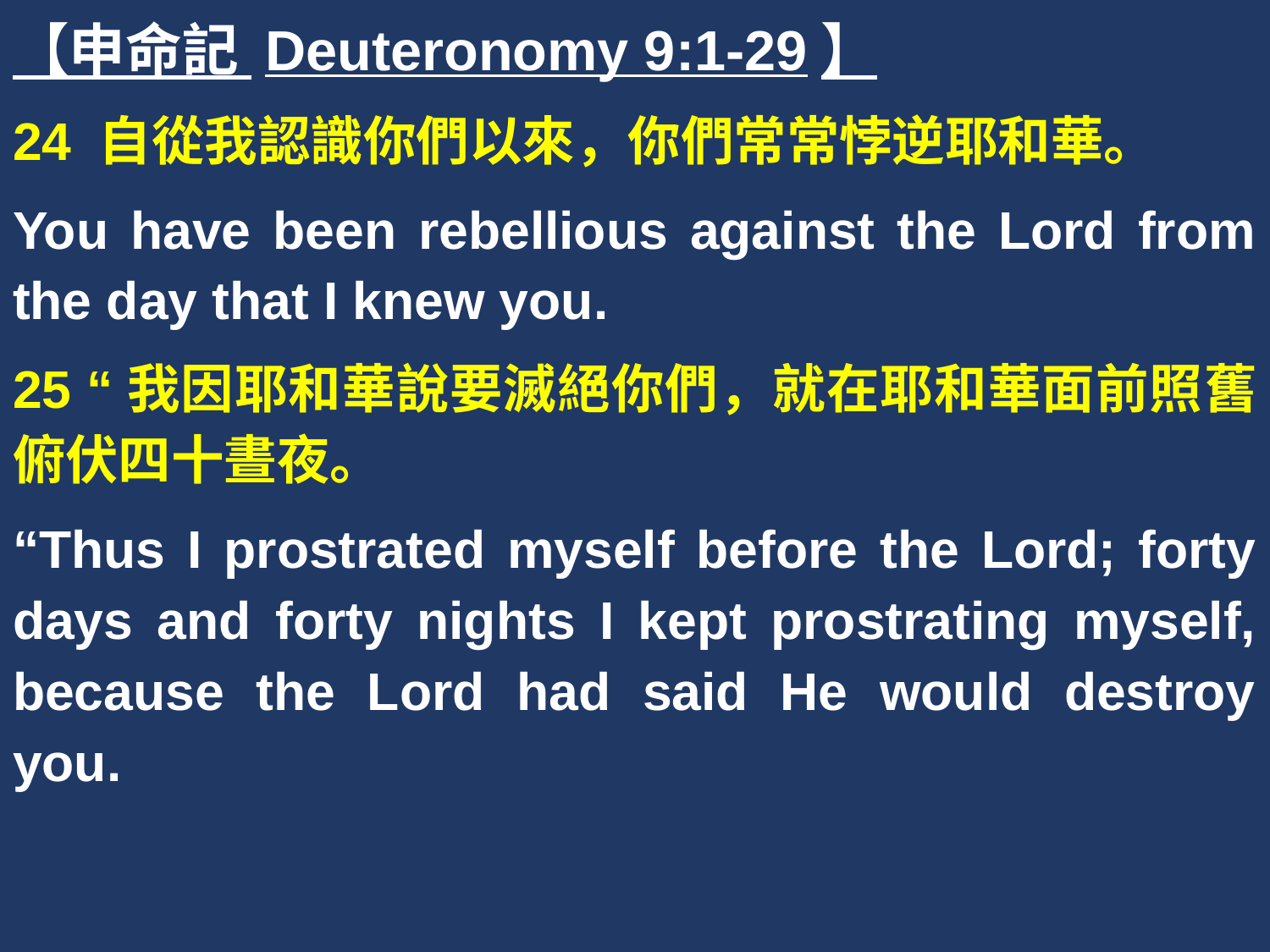

【申命記 Deuteronomy 9:1-29】
24 自從我認識你們以來，你們常常悖逆耶和華。
You have been rebellious against the Lord from the day that I knew you.
25 “我因耶和華說要滅絕你們，就在耶和華面前照舊俯伏四十晝夜。
“Thus I prostrated myself before the Lord; forty days and forty nights I kept prostrating myself, because the Lord had said He would destroy you.